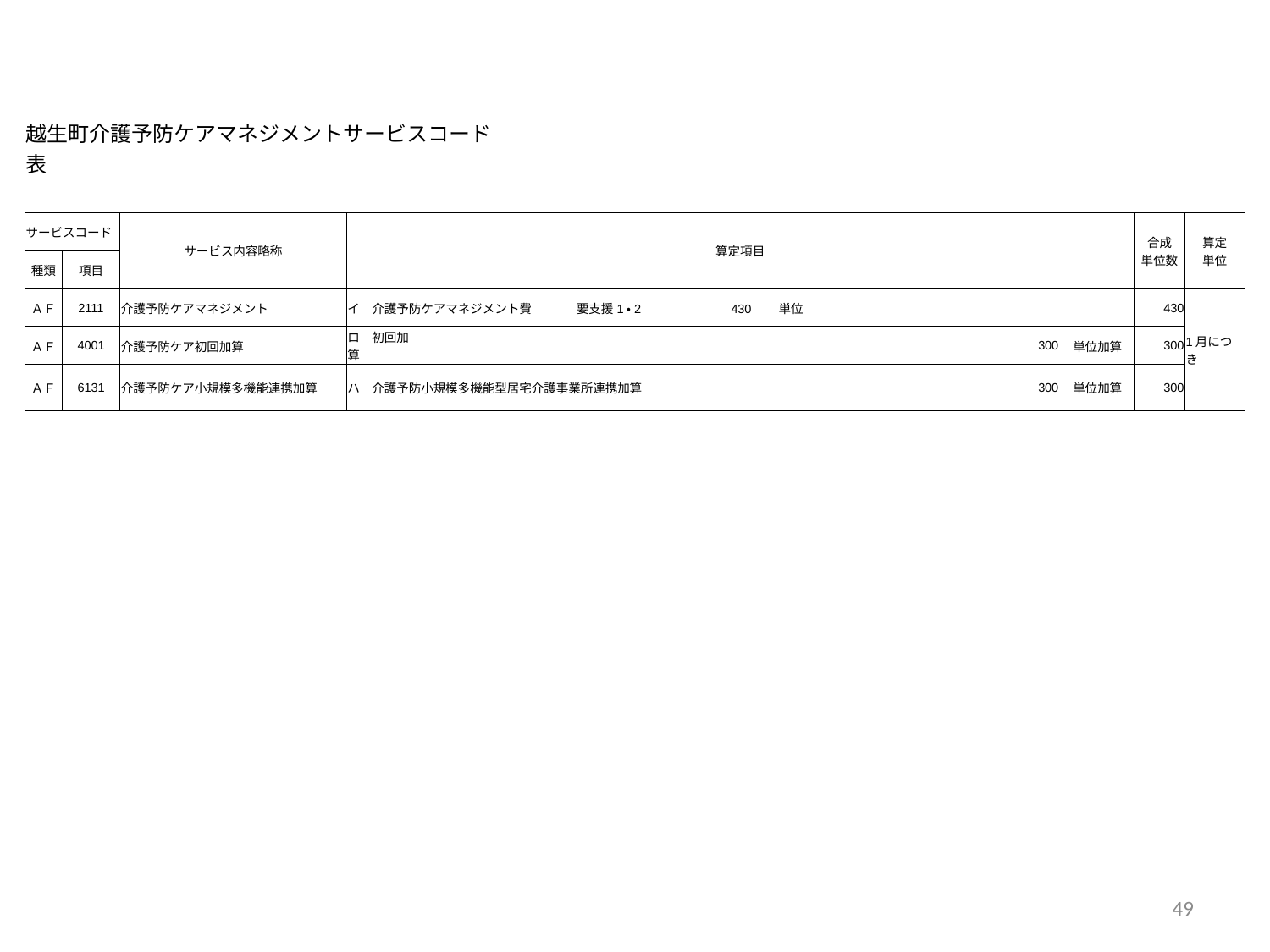

| 越生町介護予防ケアマネジメントサービスコード表 |  |  |  |  |  |  |  |  |  |  |  |  |  |  |
| --- | --- | --- | --- | --- | --- | --- | --- | --- | --- | --- | --- | --- | --- | --- |
|  |  |  |  |  |  |  |  |  |  |  |  |  |  |  |
| サービスコード |  | サービス内容略称 | 算定項目 |  |  |  |  |  |  |  |  |  | 合成 単位数 | 算定 単位 |
| 種類 | 項目 |  |  |  |  |  |  |  |  |  |  |  |  |  |
| ＡＦ | 2111 | 介護予防ケアマネジメント | イ　介護予防ケアマネジメント費 |  |  | 要支援1・2 |  | 430　　単位 |  |  |  |  | 430 | 1月につき |
| ＡＦ | 4001 | 介護予防ケア初回加算 | ロ　初回加算 |  |  |  |  |  |  |  | 300 | 単位加算 | 300 |  |
| ＡＦ | 6131 | 介護予防ケア小規模多機能連携加算 | ハ　介護予防小規模多機能型居宅介護事業所連携加算 |  |  |  |  |  |  |  | 300 | 単位加算 | 300 |  |
49